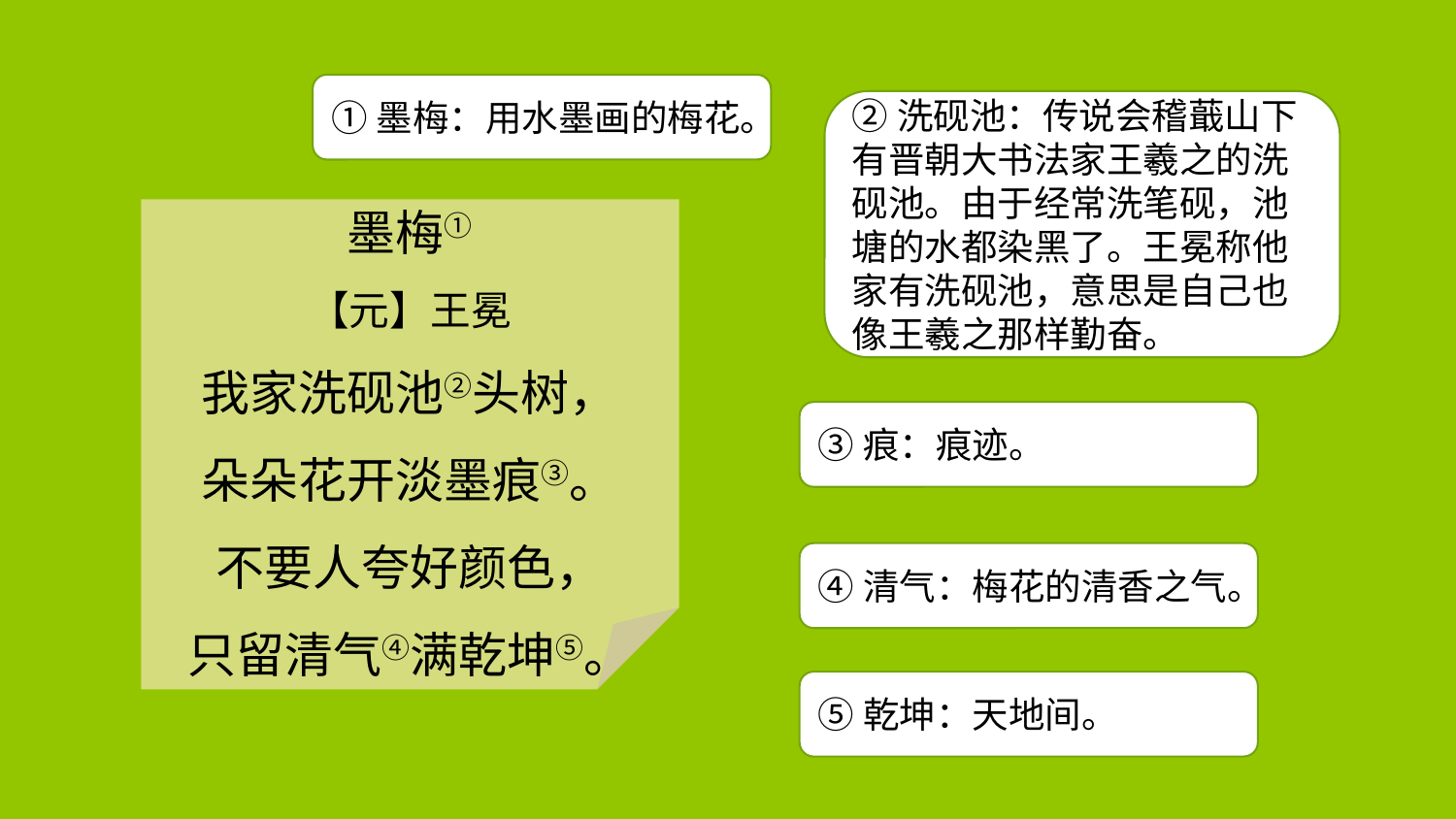

①墨梅：用水墨画的梅花。
②洗砚池：传说会稽蕺山下有晋朝大书法家王羲之的洗砚池。由于经常洗笔砚，池塘的水都染黑了。王冕称他家有洗砚池，意思是自己也像王羲之那样勤奋。

墨梅①
【元】王冕
我家洗砚池②头树，
朵朵花开淡墨痕③。
不要人夸好颜色，
只留清气④满乾坤⑤。
③痕：痕迹。
④清气：梅花的清香之气。
⑤乾坤：天地间。